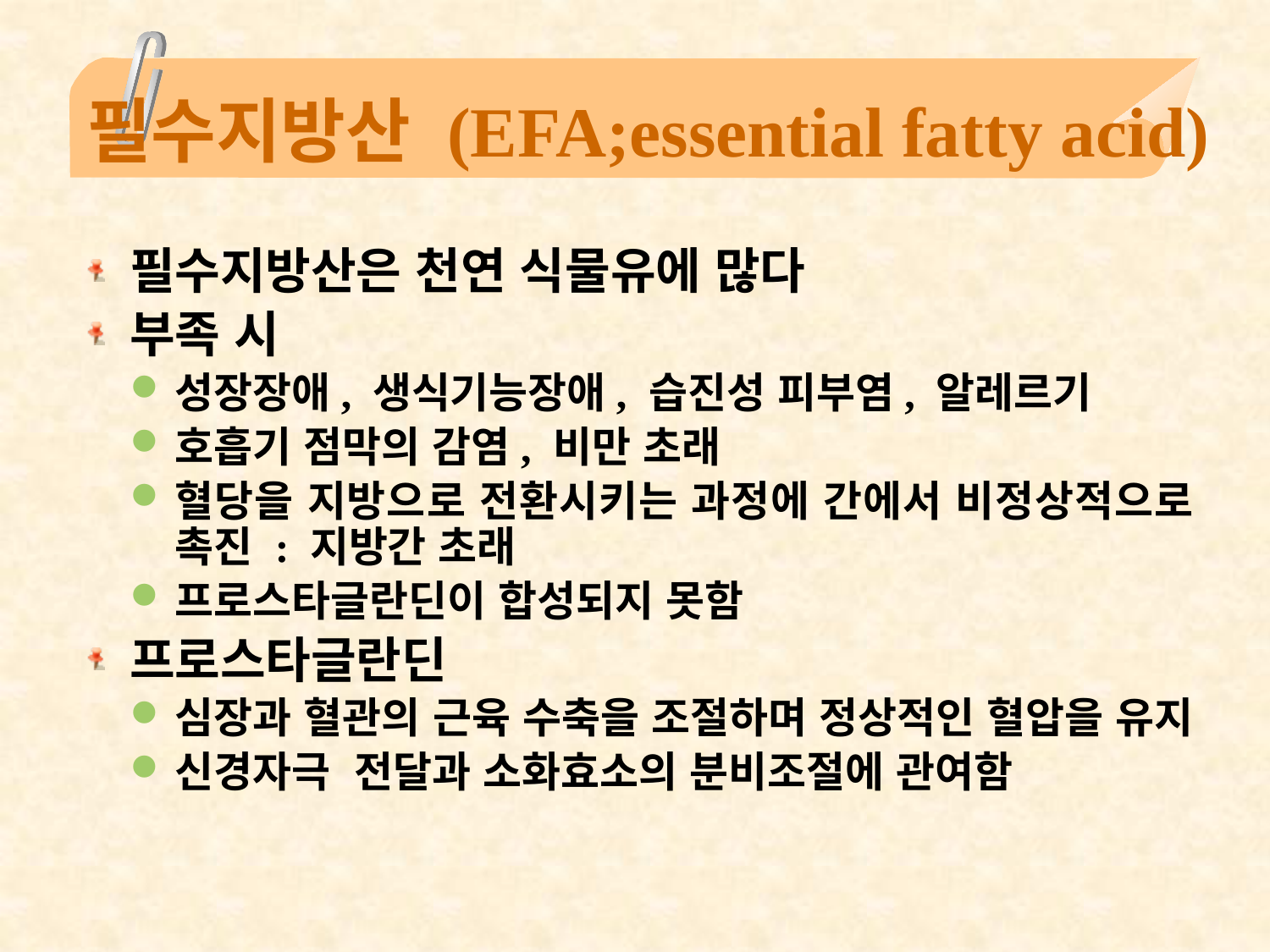

# 필수지방산 (EFA;essential fatty acid)
필수지방산은 천연 식물유에 많다
부족 시
성장장애, 생식기능장애, 습진성 피부염, 알레르기
호흡기 점막의 감염, 비만 초래
혈당을 지방으로 전환시키는 과정에 간에서 비정상적으로 촉진 : 지방간 초래
프로스타글란딘이 합성되지 못함
프로스타글란딘
심장과 혈관의 근육 수축을 조절하며 정상적인 혈압을 유지
신경자극  전달과 소화효소의 분비조절에 관여함